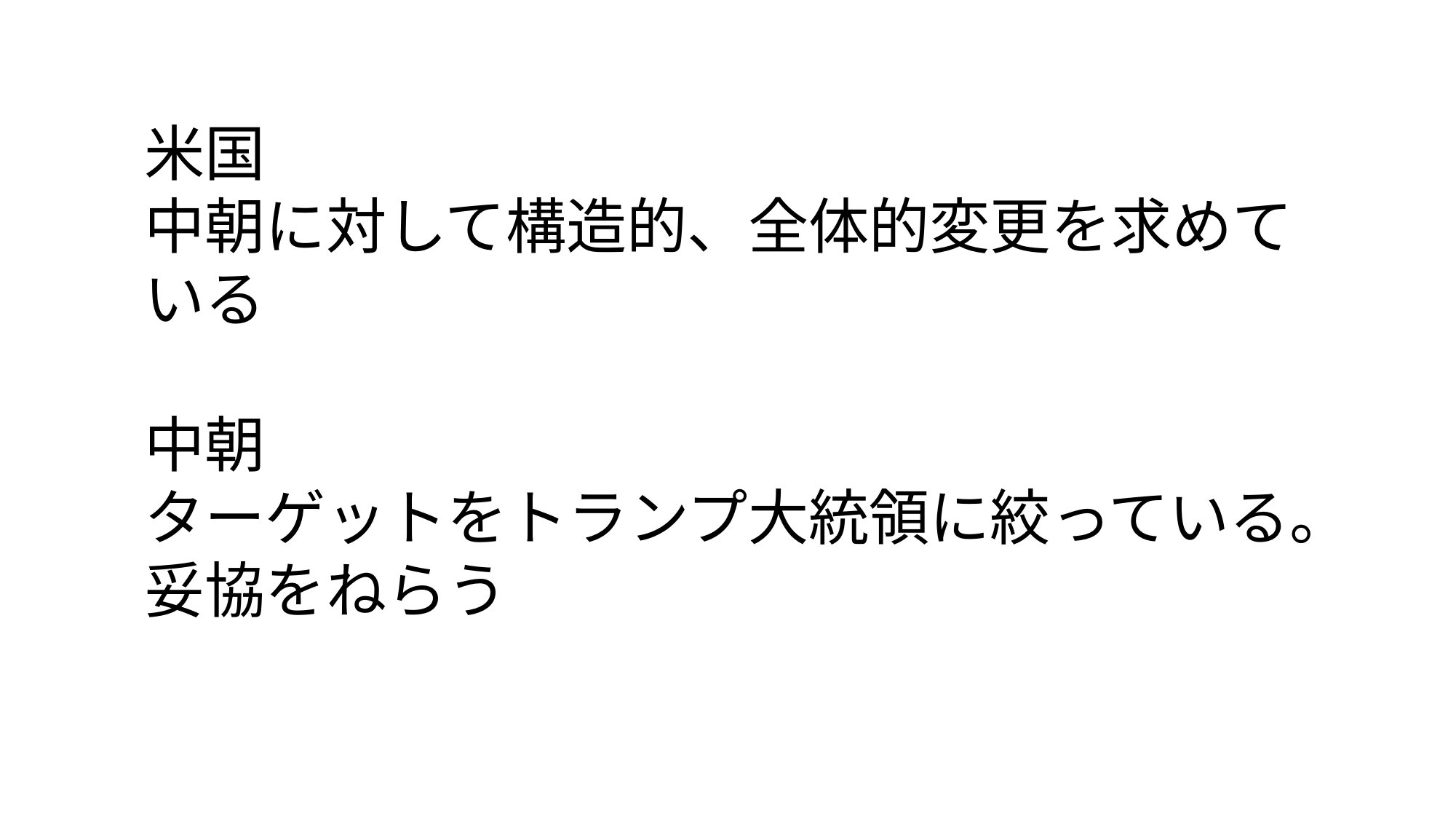

米国
中朝に対して構造的、全体的変更を求めている

中朝
ターゲットをトランプ大統領に絞っている。妥協をねらう